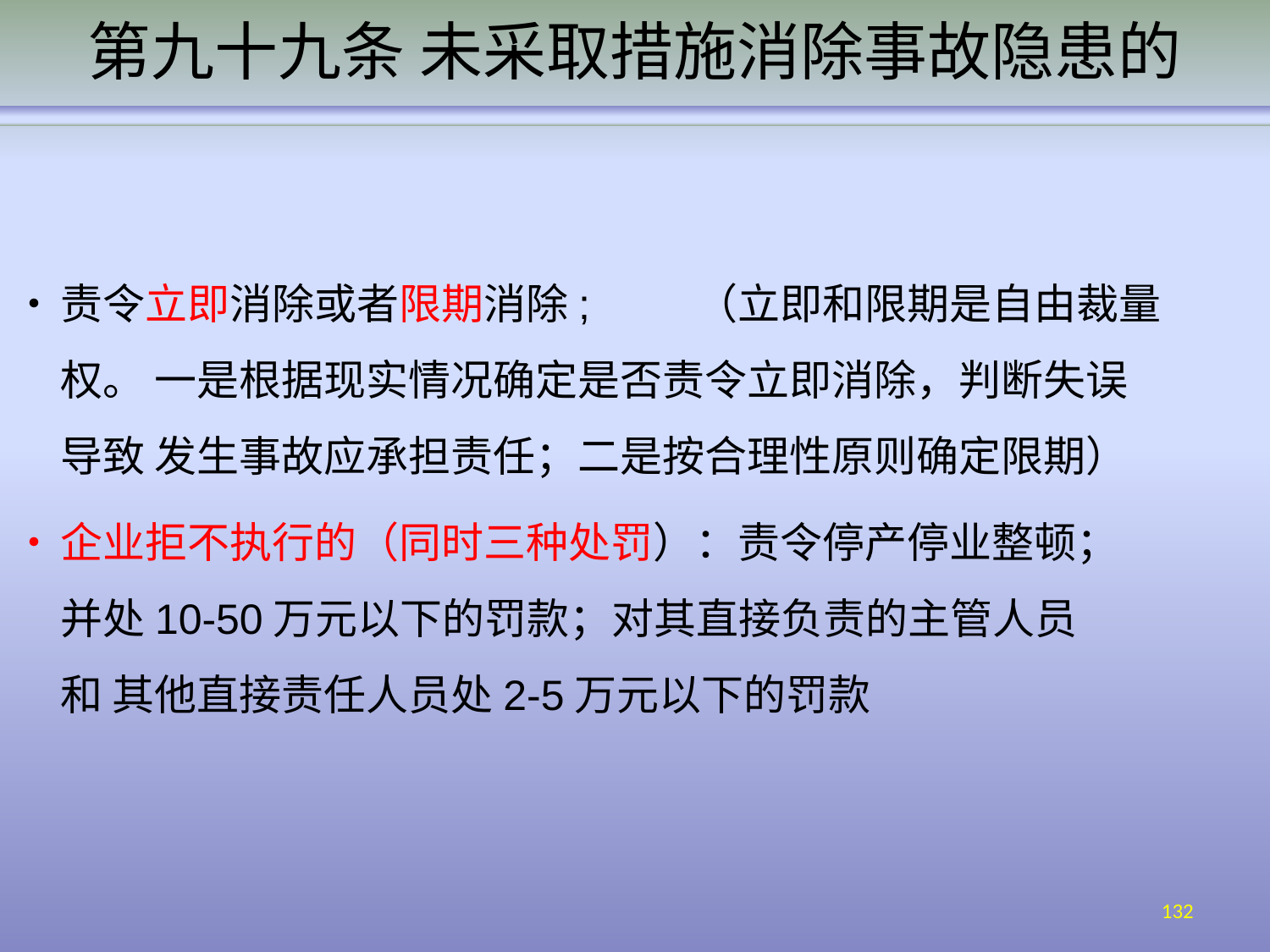

# 第九十九条 未采取措施消除事故隐患的
•	责令立即消除或者限期消除;	（立即和限期是自由裁量权。 一是根据现实情况确定是否责令立即消除，判断失误导致 发生事故应承担责任；二是按合理性原则确定限期）
•	企业拒不执行的（同时三种处罚）：责令停产停业整顿； 并处10-50万元以下的罚款；对其直接负责的主管人员和 其他直接责任人员处2-5万元以下的罚款
132